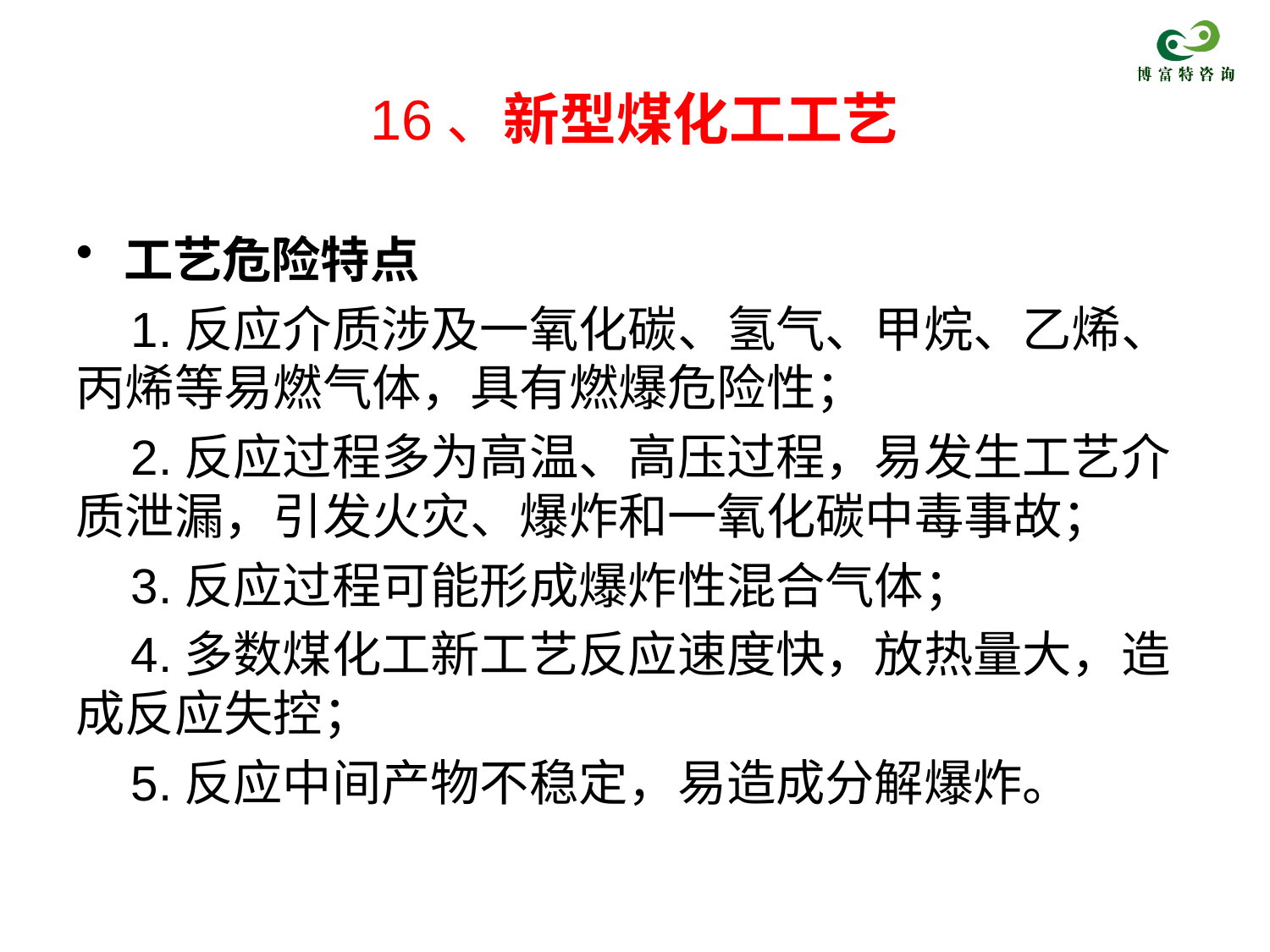

# 16、新型煤化工工艺
工艺危险特点
    1.反应介质涉及一氧化碳、氢气、甲烷、乙烯、丙烯等易燃气体，具有燃爆危险性；
    2.反应过程多为高温、高压过程，易发生工艺介质泄漏，引发火灾、爆炸和一氧化碳中毒事故；
    3.反应过程可能形成爆炸性混合气体；
    4.多数煤化工新工艺反应速度快，放热量大，造成反应失控；
    5.反应中间产物不稳定，易造成分解爆炸。